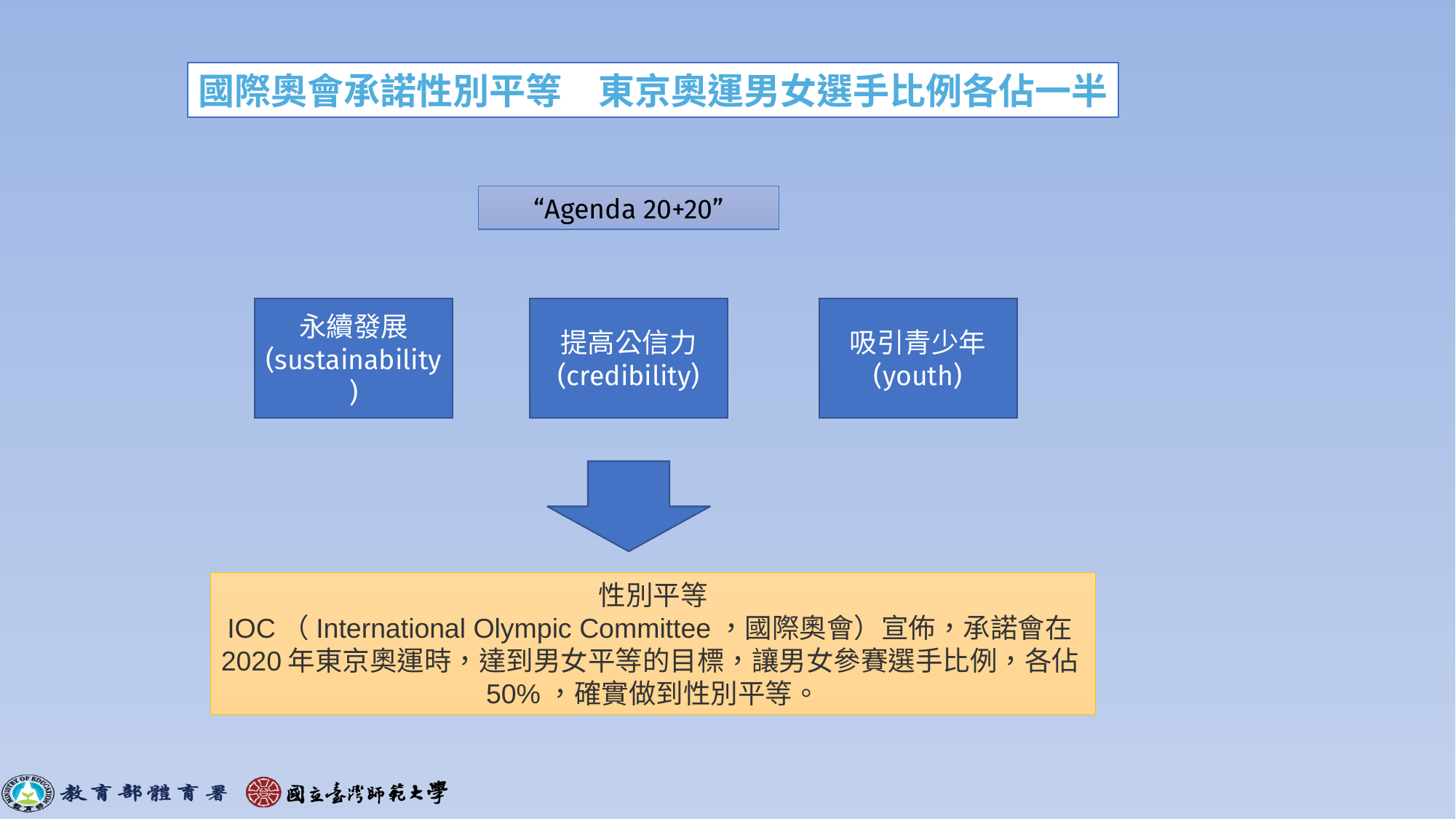

國際奧會承諾性別平等　東京奧運男女選手比例各佔一半
“Agenda 20+20”
永續發展 (sustainability)
提高公信力 (credibility)
吸引青少年 (youth)

性別平等
IOC（International Olympic Committee，國際奧會）宣佈，承諾會在2020年東京奧運時，達到男女平等的目標，讓男女參賽選手比例，各佔50%，確實做到性別平等。